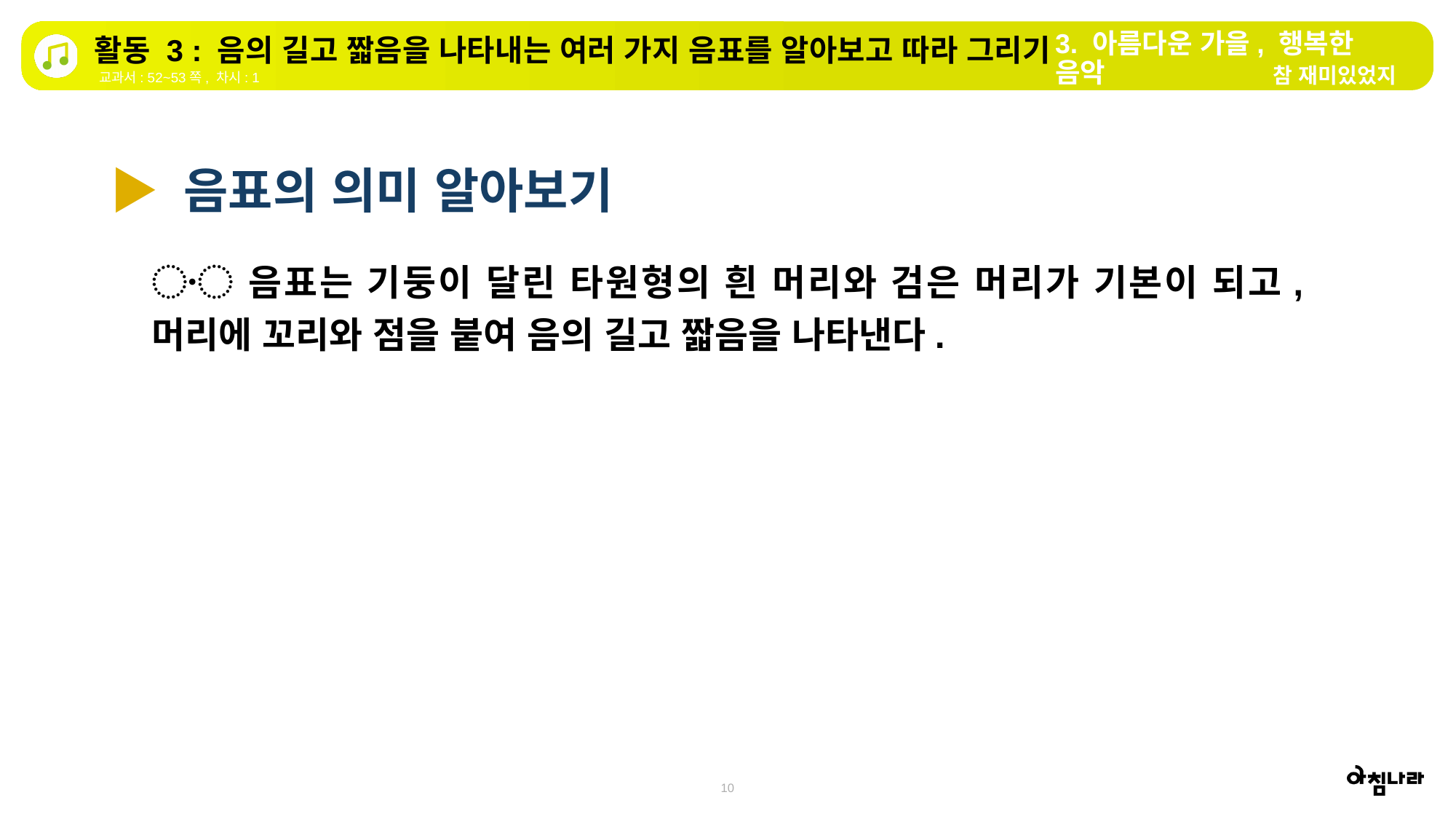

3. 아름다운 가을, 행복한 음악
활동 3 : 음의 길고 짧음을 나타내는 여러 가지 음표를 알아보고 따라 그리기
참 재미있었지
교과서: 52~53쪽, 차시: 1
▶ 음표의 의미 알아보기
〮 음표는 기둥이 달린 타원형의 흰 머리와 검은 머리가 기본이 되고, 머리에 꼬리와 점을 붙여 음의 길고 짧음을 나타낸다.
10